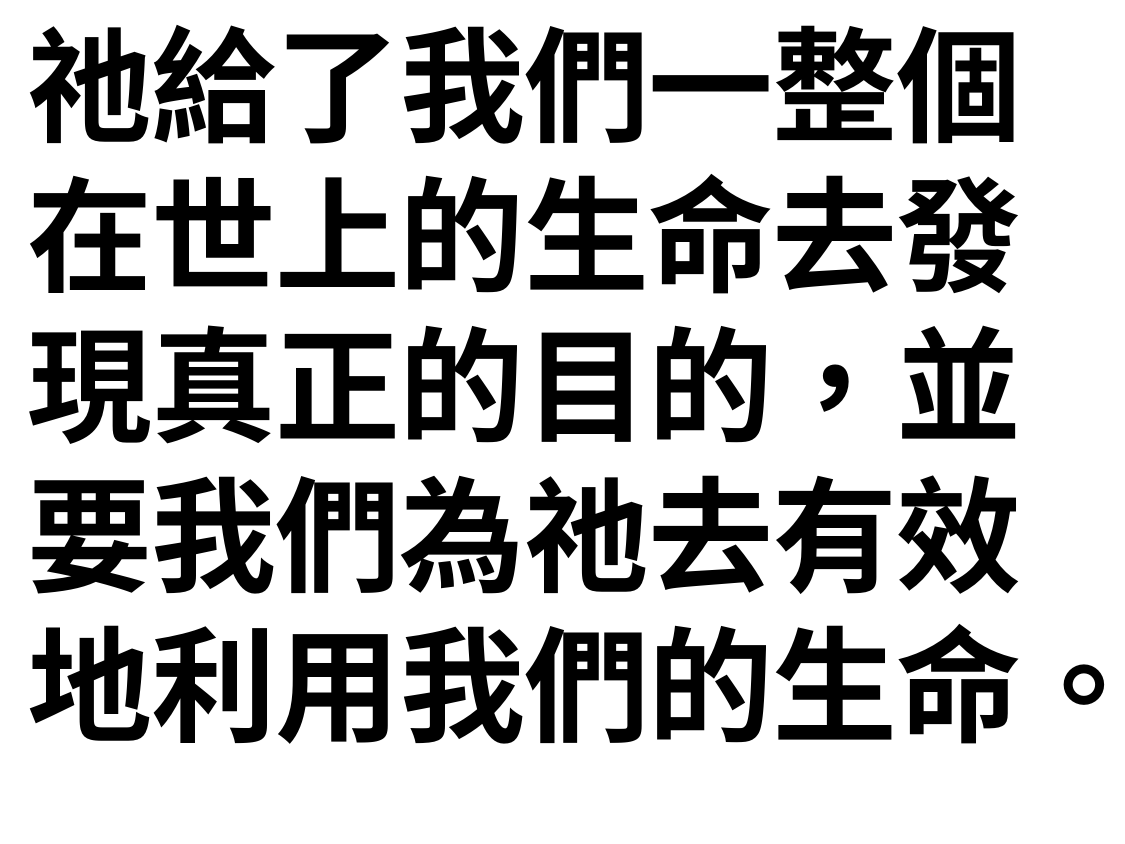

祂給了我們一整個在世上的生命去發現真正的目的，並要我們為祂去有效地利用我們的生命。